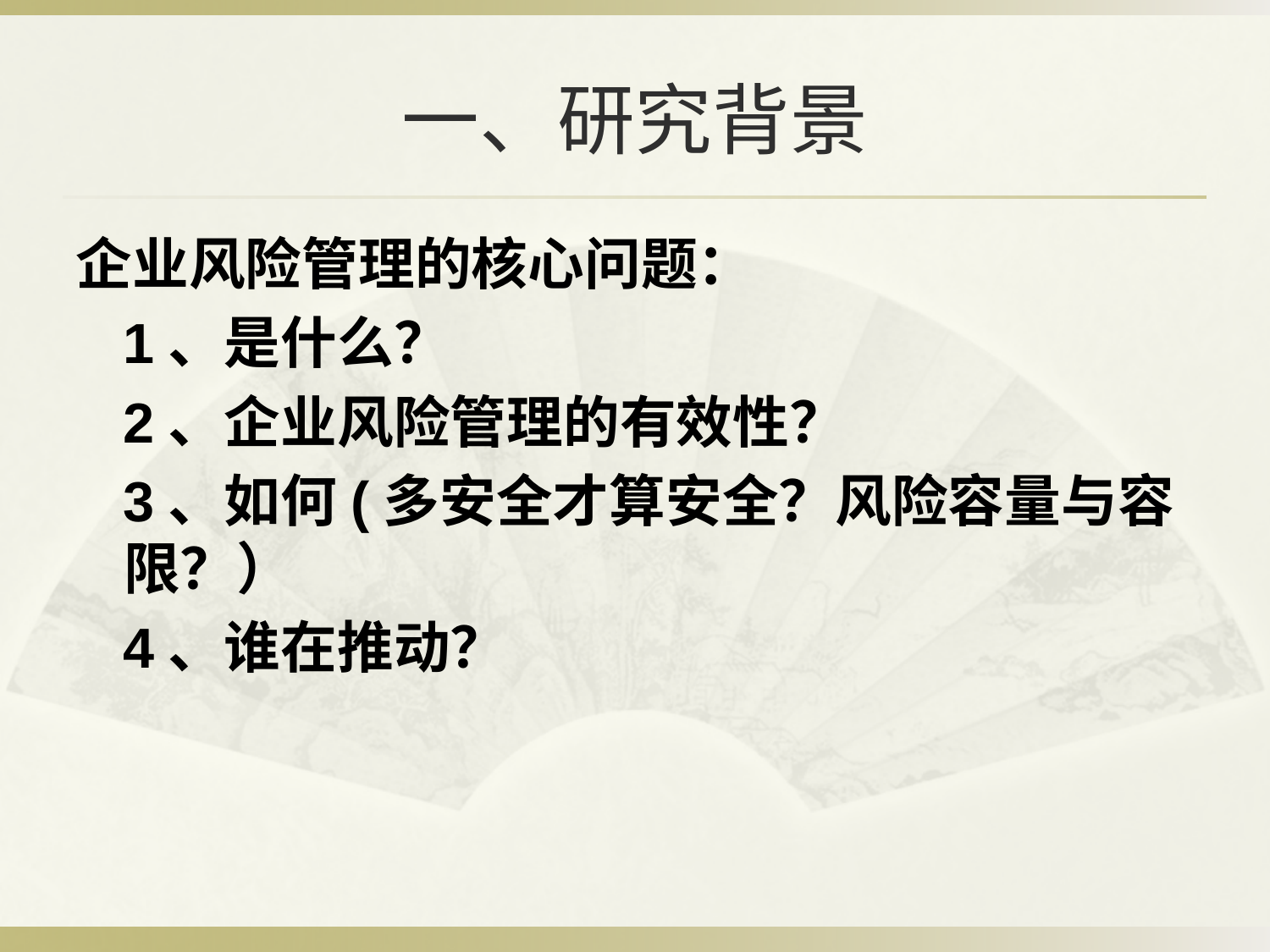

# 一、研究背景
企业风险管理的核心问题：
   1、是什么？
   2、企业风险管理的有效性？
   3、如何(多安全才算安全？风险容量与容限？）
   4、谁在推动？